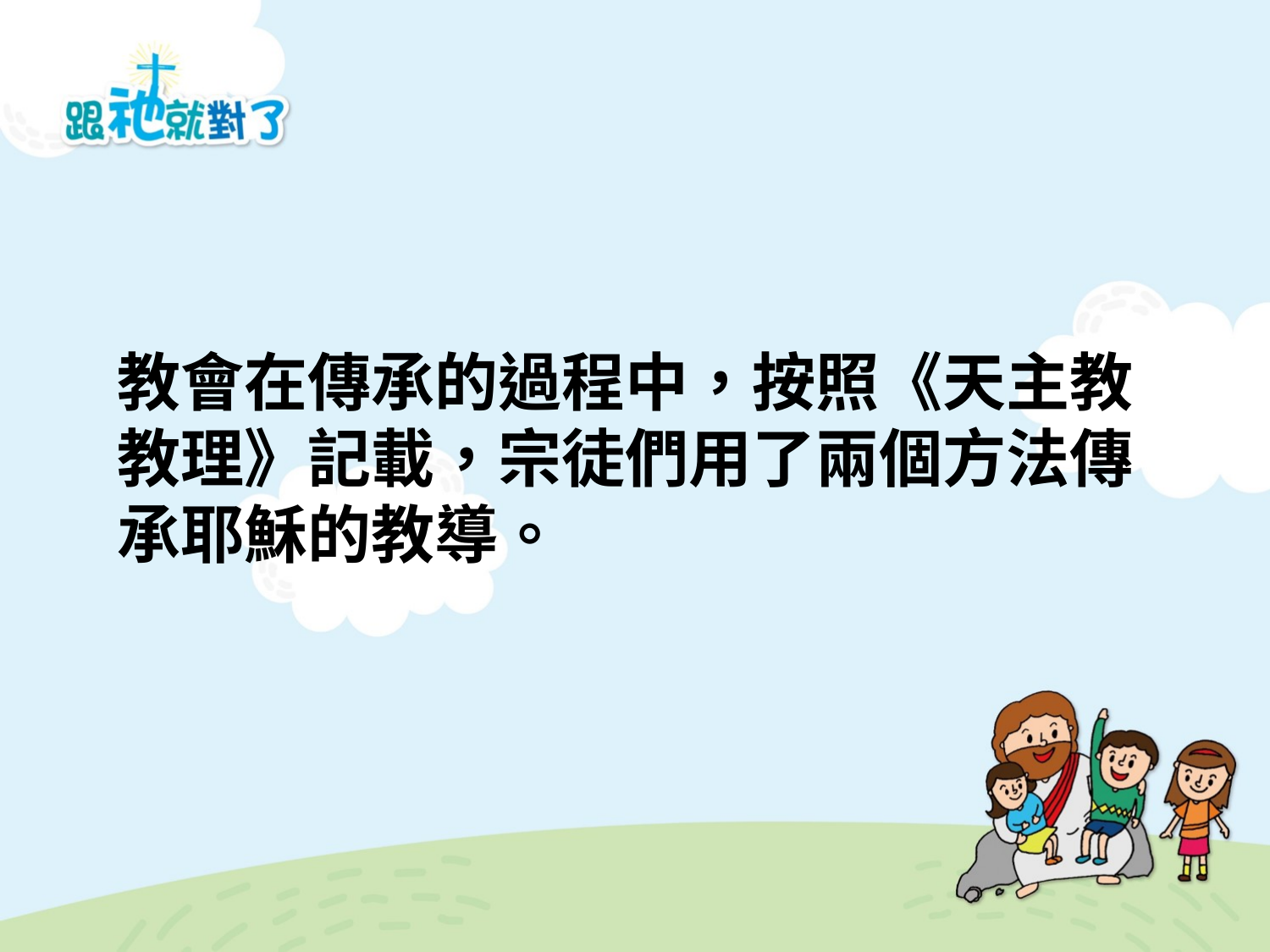

教會在傳承的過程中，按照《天主教教理》記載，宗徒們用了兩個方法傳承耶穌的教導。